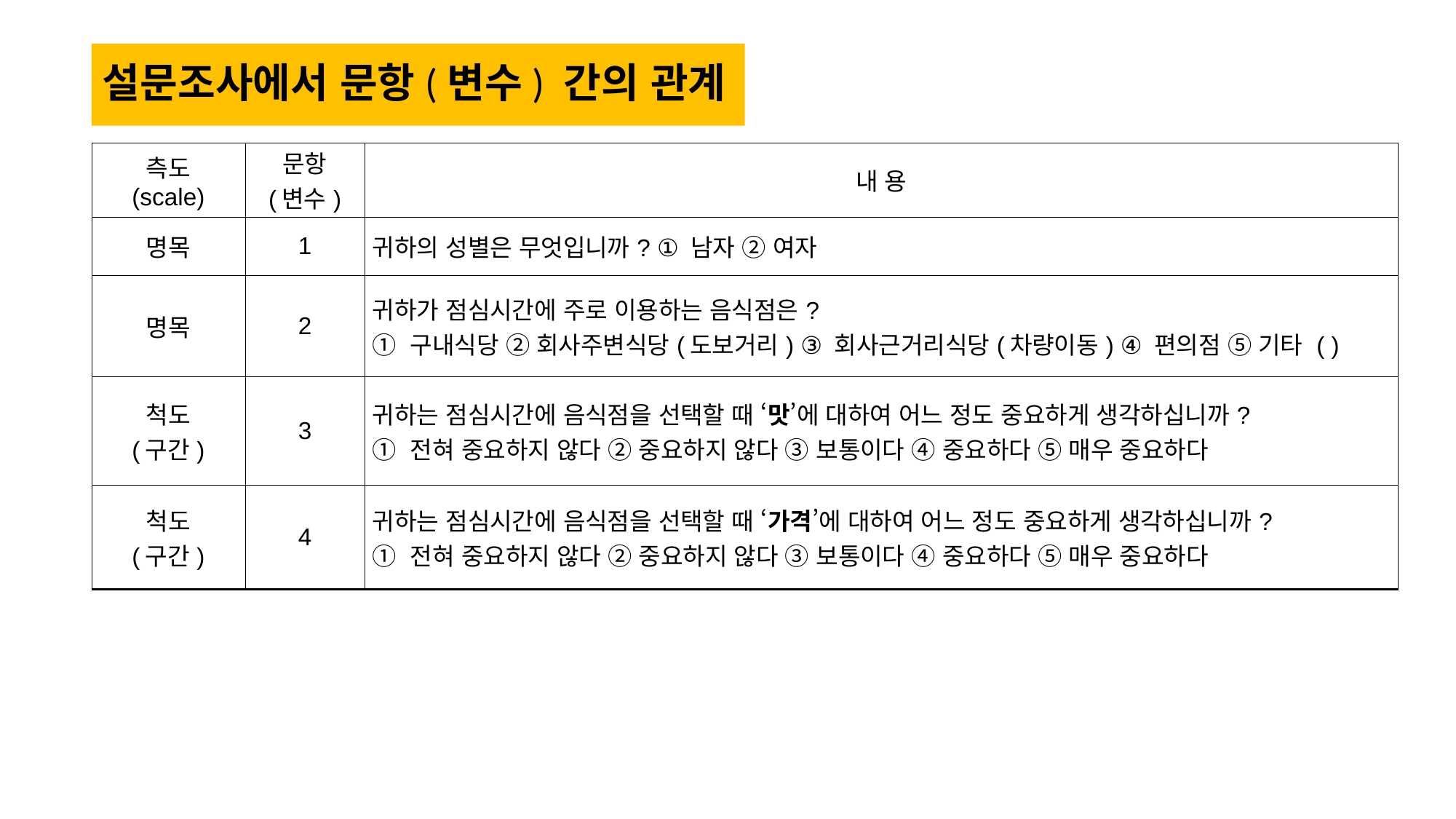

# 설문조사에서 문항(변수) 간의 관계
| 측도 (scale) | 문항 (변수) | 내 용 |
| --- | --- | --- |
| 명목 | 1 | 귀하의 성별은 무엇입니까? ① 남자 ② 여자 |
| 명목 | 2 | 귀하가 점심시간에 주로 이용하는 음식점은? ① 구내식당 ② 회사주변식당(도보거리) ③ 회사근거리식당(차량이동) ④ 편의점 ⑤ 기타 ( ) |
| 척도 (구간) | 3 | 귀하는 점심시간에 음식점을 선택할 때 ‘맛’에 대하여 어느 정도 중요하게 생각하십니까? ① 전혀 중요하지 않다 ② 중요하지 않다 ③ 보통이다 ④ 중요하다 ⑤ 매우 중요하다 |
| 척도 (구간) | 4 | 귀하는 점심시간에 음식점을 선택할 때 ‘가격’에 대하여 어느 정도 중요하게 생각하십니까? ① 전혀 중요하지 않다 ② 중요하지 않다 ③ 보통이다 ④ 중요하다 ⑤ 매우 중요하다 |